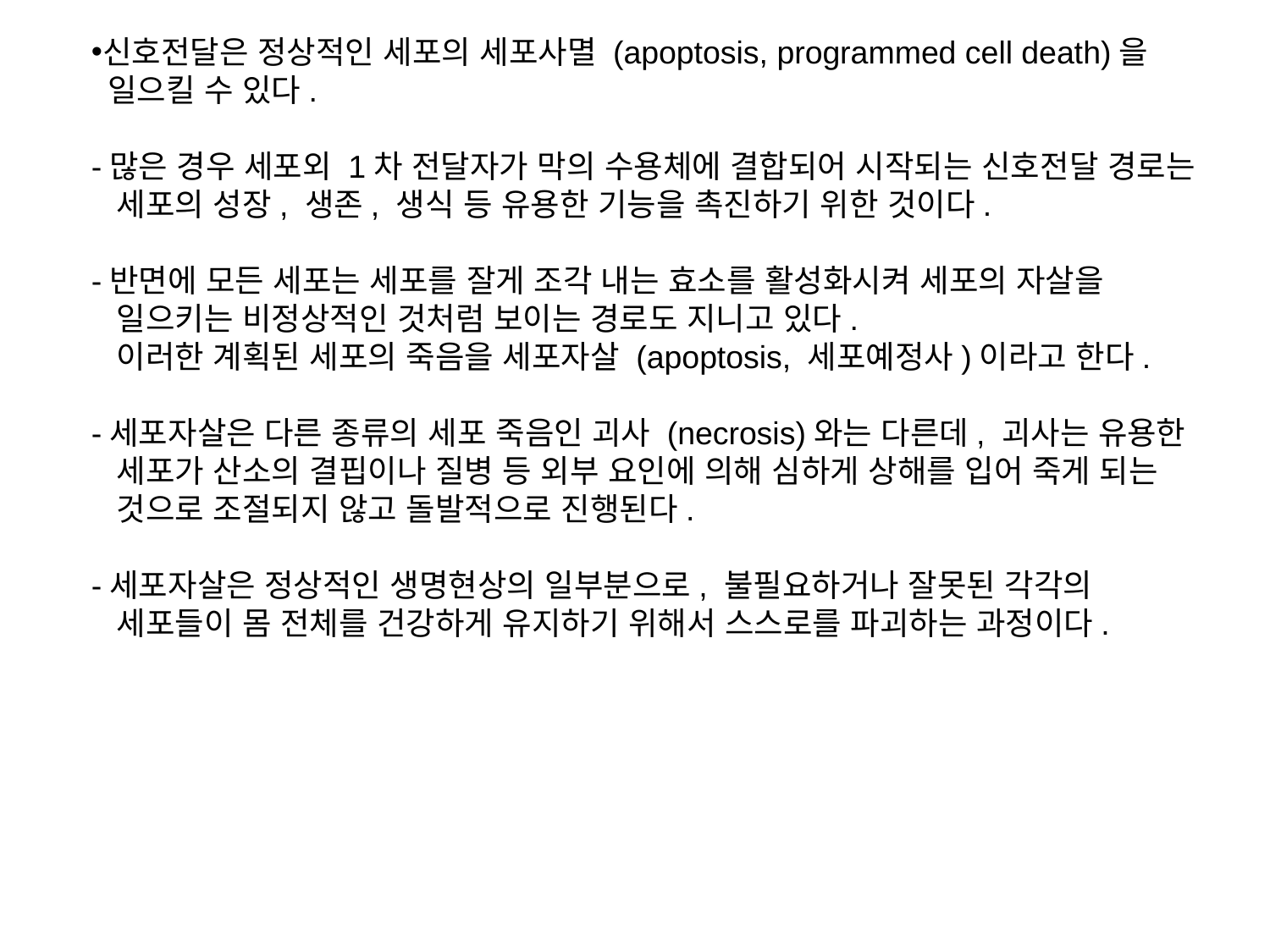

신호전달은 정상적인 세포의 세포사멸 (apoptosis, programmed cell death)을
 일으킬 수 있다.

-많은 경우 세포외 1차 전달자가 막의 수용체에 결합되어 시작되는 신호전달 경로는
  세포의 성장, 생존, 생식 등 유용한 기능을 촉진하기 위한 것이다.

-반면에 모든 세포는 세포를 잘게 조각 내는 효소를 활성화시켜 세포의 자살을
  일으키는 비정상적인 것처럼 보이는 경로도 지니고 있다.
  이러한 계획된 세포의 죽음을 세포자살 (apoptosis, 세포예정사)이라고 한다.

-세포자살은 다른 종류의 세포 죽음인 괴사 (necrosis)와는 다른데, 괴사는 유용한
  세포가 산소의 결핍이나 질병 등 외부 요인에 의해 심하게 상해를 입어 죽게 되는
  것으로 조절되지 않고 돌발적으로 진행된다.

-세포자살은 정상적인 생명현상의 일부분으로, 불필요하거나 잘못된 각각의
  세포들이 몸 전체를 건강하게 유지하기 위해서 스스로를 파괴하는 과정이다.